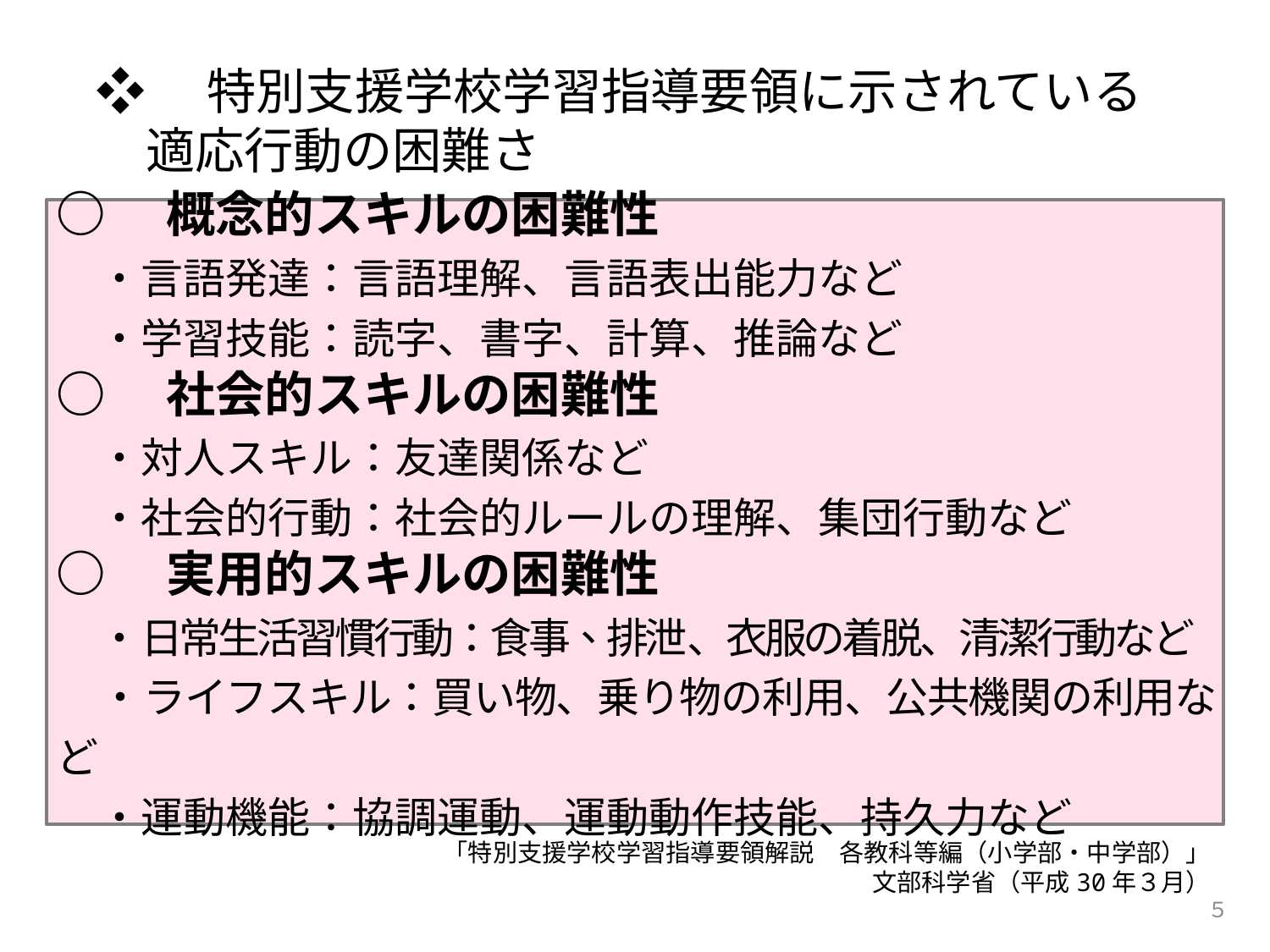

❖　特別支援学校学習指導要領に示されている
　適応行動の困難さ
○　概念的スキルの困難性
　・言語発達：言語理解、言語表出能力など
　・学習技能：読字、書字、計算、推論など
○　社会的スキルの困難性
　・対人スキル：友達関係など
　・社会的行動：社会的ルールの理解、集団行動など
○　実用的スキルの困難性
　・日常生活習慣行動：食事、排泄、衣服の着脱、清潔行動など
　・ライフスキル：買い物、乗り物の利用、公共機関の利用など
　・運動機能：協調運動、運動動作技能、持久力など
「特別支援学校学習指導要領解説　各教科等編（小学部・中学部）」
文部科学省（平成30年３月）
５